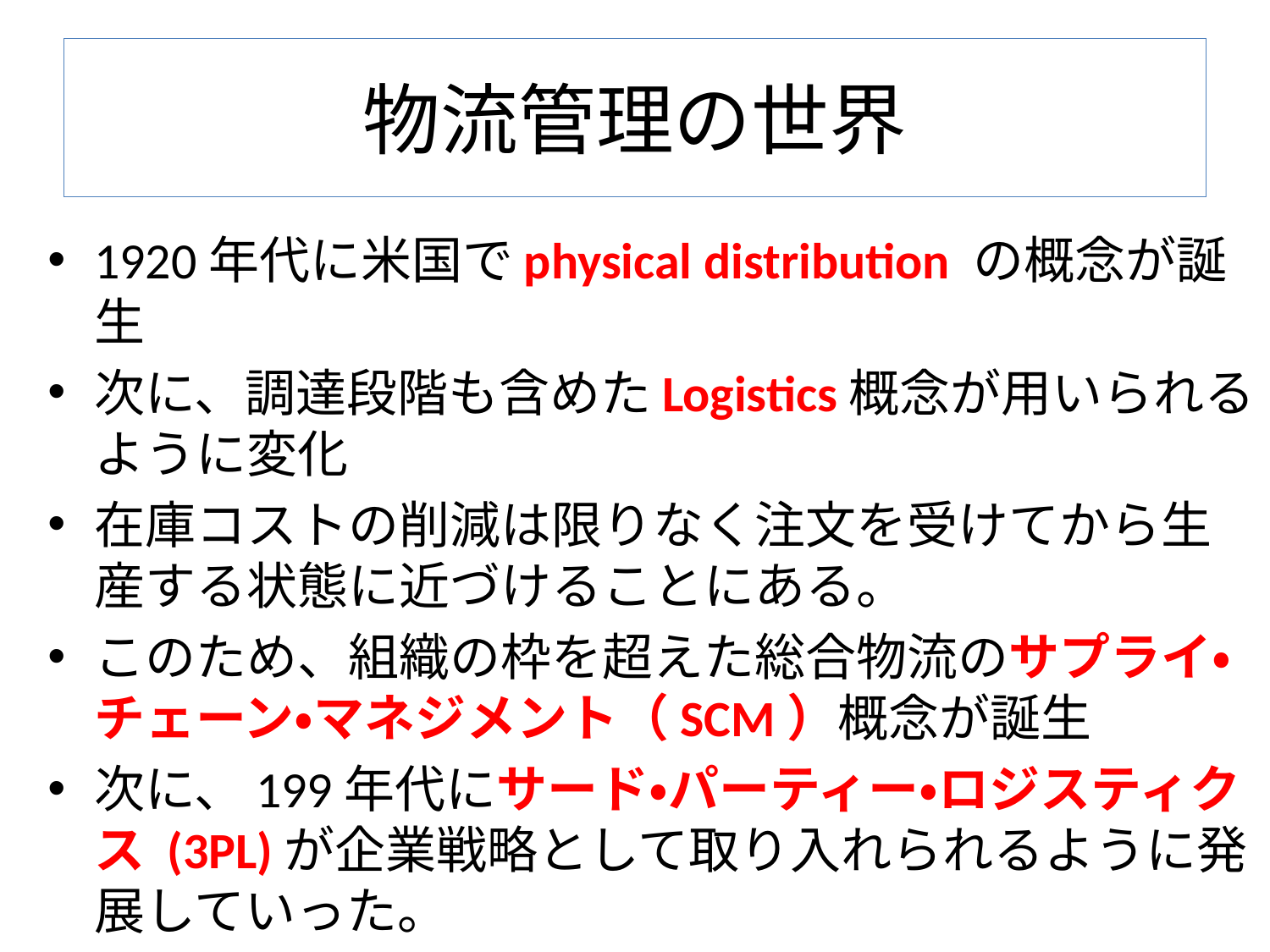

# 物流管理の世界
1920年代に米国でphysical distribution の概念が誕生
次に、調達段階も含めたLogistics概念が用いられるように変化
在庫コストの削減は限りなく注文を受けてから生産する状態に近づけることにある。
このため、組織の枠を超えた総合物流のサプライ・チェーン・マネジメント（SCM）概念が誕生
次に、199年代にサード・パーティー・ロジスティクス (3PL)が企業戦略として取り入れられるように発展していった。